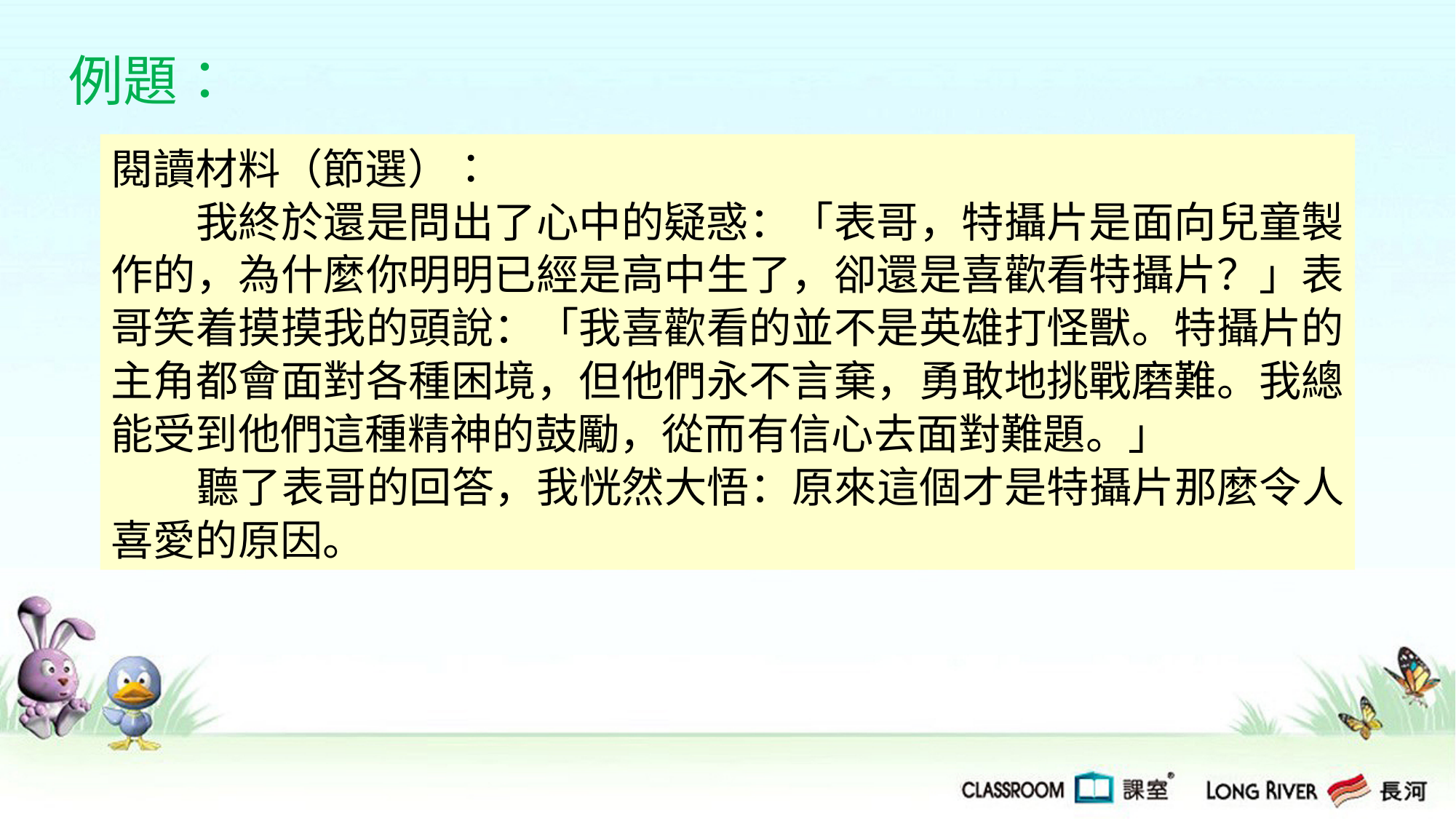

例題：
閱讀材料（節選）：
　　我終於還是問出了心中的疑惑：「表哥，特攝片是面向兒童製作的，為什麼你明明已經是高中生了，卻還是喜歡看特攝片？」表哥笑着摸摸我的頭說：「我喜歡看的並不是英雄打怪獸。特攝片的主角都會面對各種困境，但他們永不言棄，勇敢地挑戰磨難。我總能受到他們這種精神的鼓勵，從而有信心去面對難題。」
聽了表哥的回答，我恍然大悟：原來這個才是特攝片那麼令人喜愛的原因。